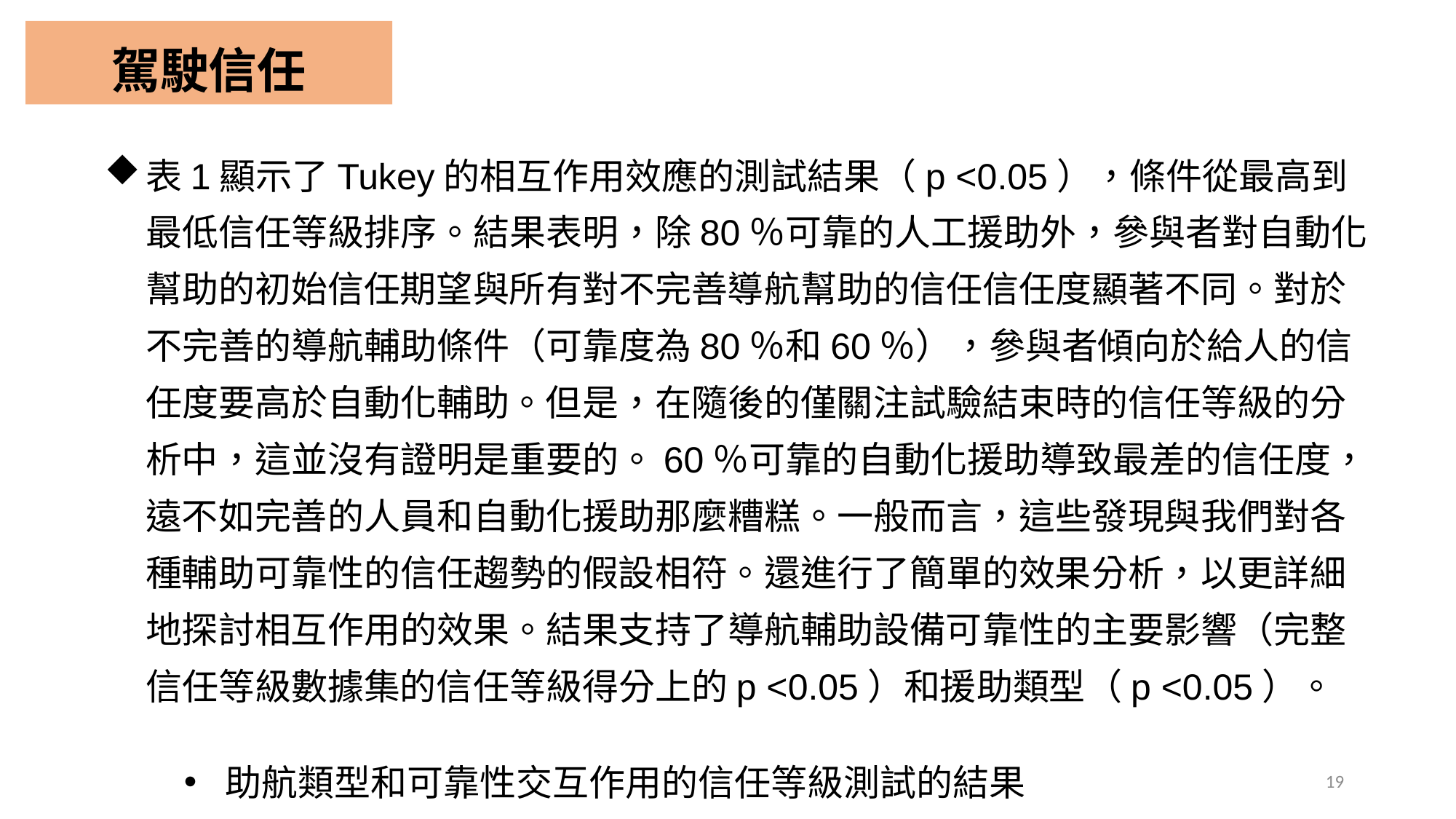

# 駕駛信任
表1顯示了Tukey的相互作用效應的測試結果（p <0.05），條件從最高到最低信任等級排序。結果表明，除80％可靠的人工援助外，參與者對自動化幫助的初始信任期望與所有對不完善導航幫助的信任信任度顯著不同。對於不完善的導航輔助條件（可靠度為80％和60％），參與者傾向於給人的信任度要高於自動化輔助。但是，在隨後的僅關注試驗結束時的信任等級的分析中，這並沒有證明是重要的。60％可靠的自動化援助導致最差的信任度，遠不如完善的人員和自動化援助那麼糟糕。一般而言，這些發現與我們對各種輔助可靠性的信任趨勢的假設相符。還進行了簡單的效果分析，以更詳細地探討相互作用的效果。結果支持了導航輔助設備可靠性的主要影響（完整信任等級數據集的信任等級得分上的p <0.05）和援助類型（p <0.05）。
助航類型和可靠性交互作用的信任等級測試的結果
19